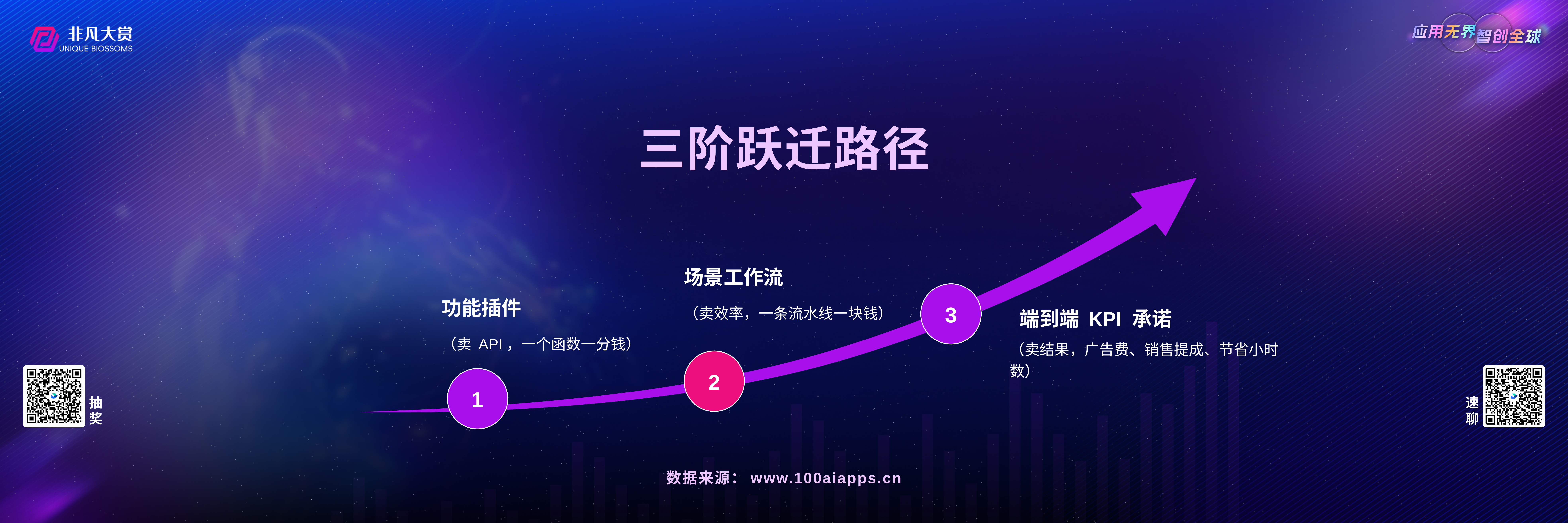

三阶跃迁路径

场景工作流
（卖效率，一条流水线一块钱）
2
3
端到端 KPI 承诺
（卖结果，广告费、销售提成、节省小时数）
功能插件
（卖 API，一个函数一分钱）
1

数据来源：www.100aiapps.cn